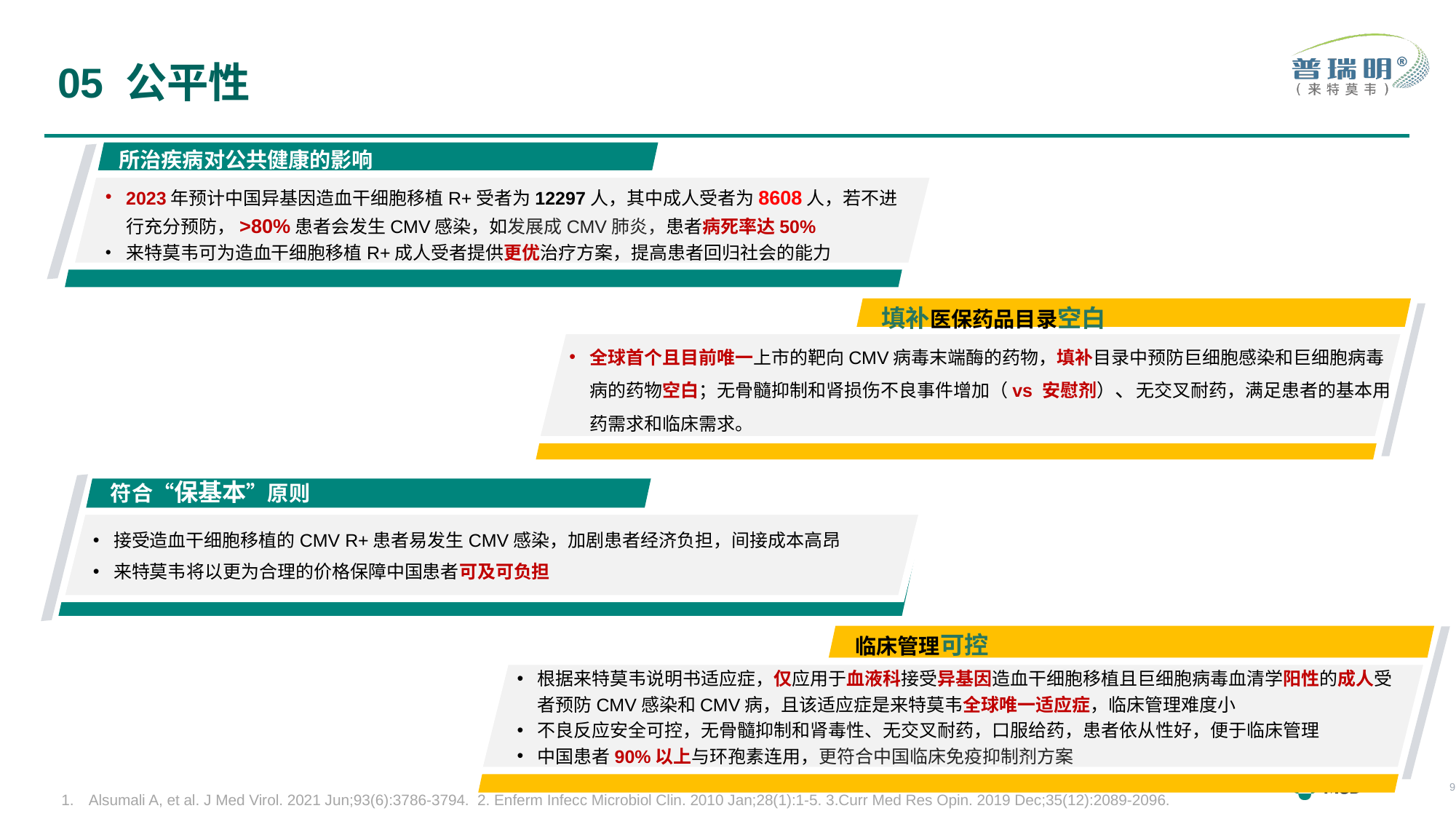

# 05 公平性
所治疾病对公共健康的影响

2023年预计中国异基因造血干细胞移植R+受者为12297人，其中成人受者为8608人，若不进行充分预防，>80%患者会发生CMV感染，如发展成CMV肺炎，患者病死率达50%
来特莫韦可为造血干细胞移植R+成人受者提供更优治疗方案，提高患者回归社会的能力
填补医保药品目录空白

全球首个且目前唯一上市的靶向CMV病毒末端酶的药物，填补目录中预防巨细胞感染和巨细胞病毒病的药物空白；无骨髓抑制和肾损伤不良事件增加（vs 安慰剂）、无交叉耐药，满足患者的基本用药需求和临床需求。

符合“保基本”原则

接受造血干细胞移植的CMV R+患者易发生CMV感染，加剧患者经济负担，间接成本高昂
来特莫韦将以更为合理的价格保障中国患者可及可负担
临床管理可控

根据来特莫韦说明书适应症，仅应用于血液科接受异基因造血干细胞移植且巨细胞病毒血清学阳性的成人受者预防CMV感染和CMV病，且该适应症是来特莫韦全球唯一适应症，临床管理难度小
不良反应安全可控，无骨髓抑制和肾毒性、无交叉耐药，口服给药，患者依从性好，便于临床管理
中国患者90%以上与环孢素连用，更符合中国临床免疫抑制剂方案

9
Alsumali A, et al. J Med Virol. 2021 Jun;93(6):3786-3794.  2. Enferm Infecc Microbiol Clin. 2010 Jan;28(1):1-5. 3.Curr Med Res Opin. 2019 Dec;35(12):2089-2096.